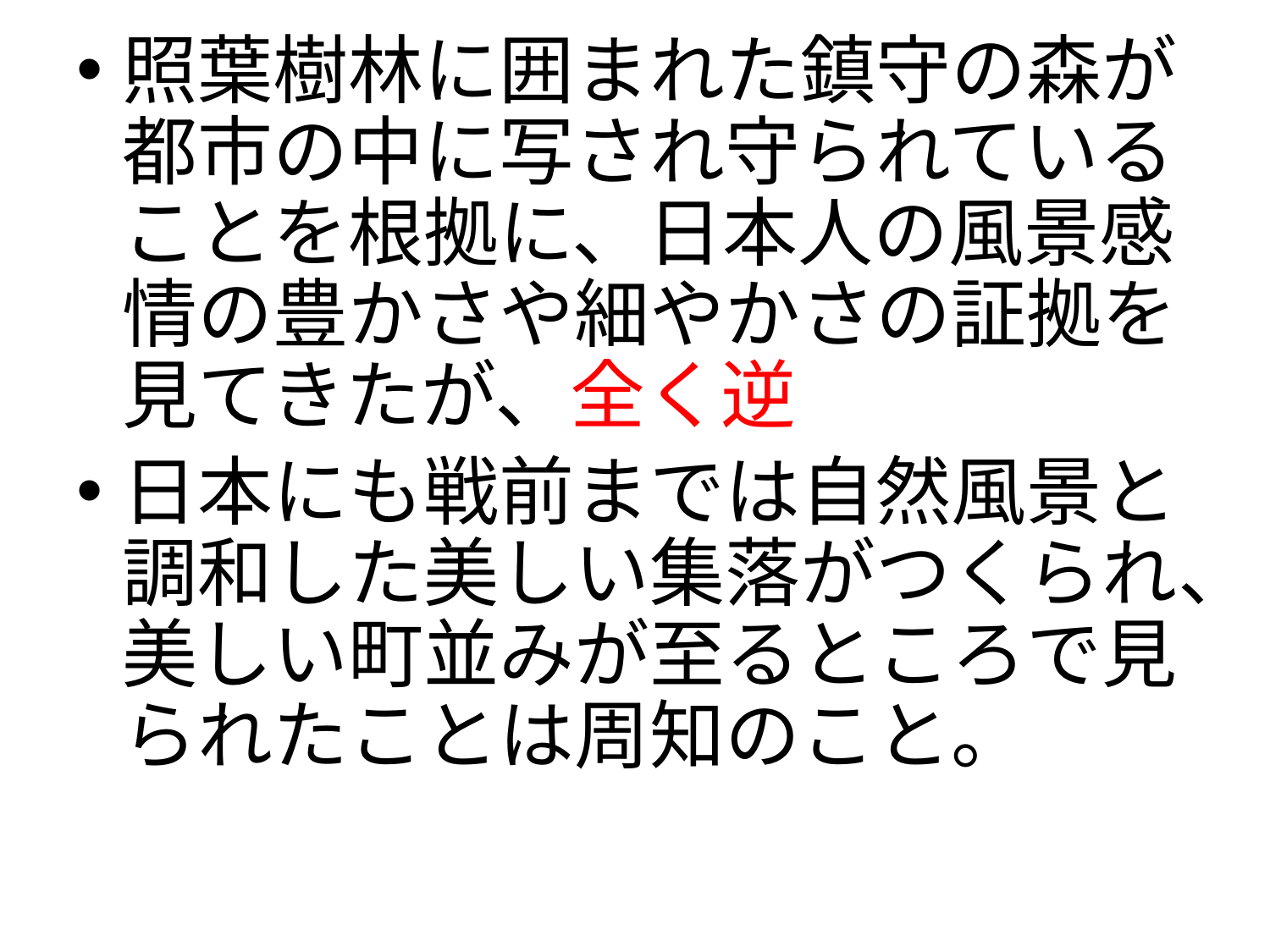

照葉樹林に囲まれた鎮守の森が都市の中に写され守られていることを根拠に、日本人の風景感情の豊かさや細やかさの証拠を見てきたが、全く逆
日本にも戦前までは自然風景と調和した美しい集落がつくられ、美しい町並みが至るところで見られたことは周知のこと。